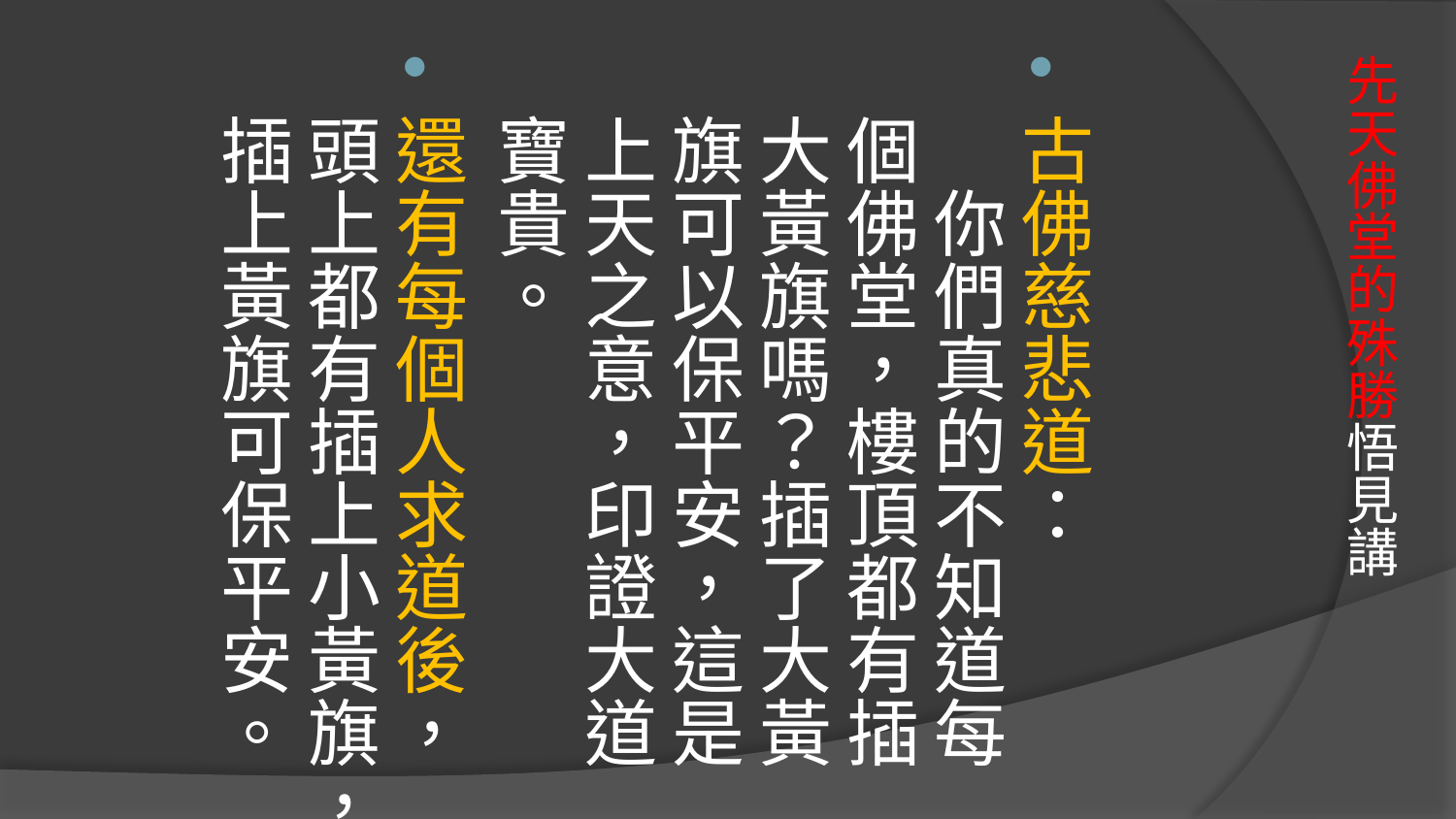

古佛慈悲道：
　你們真的不知道每個佛堂，樓頂都有插大黃旗嗎？插了大黃旗可以保平安，這是上天之意，印證大道寶貴。
還有每個人求道後，頭上都有插上小黃旗，插上黃旗可保平安。

# 先天佛堂的殊勝悟見講